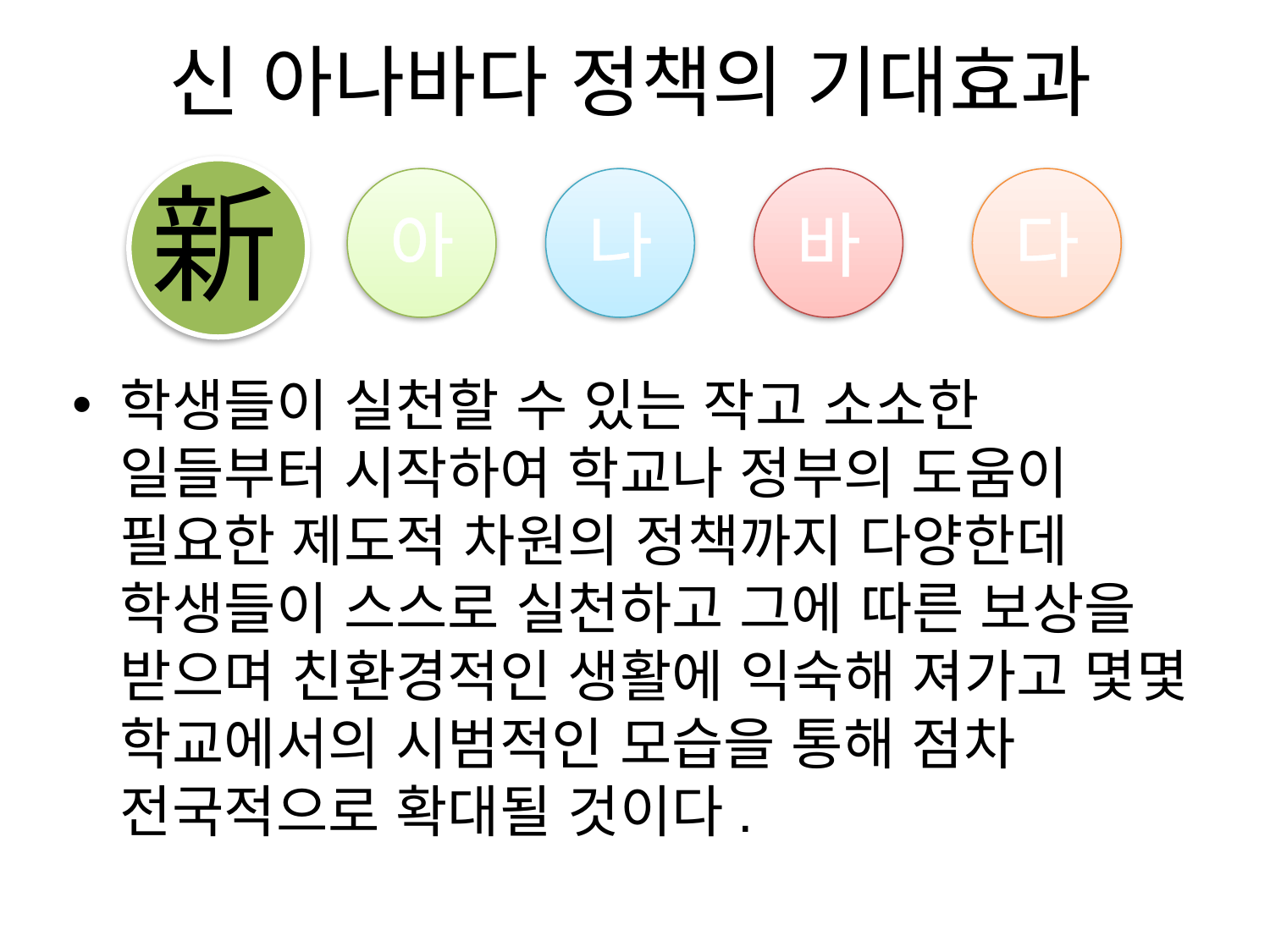

# 신 아나바다 정책의 기대효과

新
아
나
바
다
학생들이 실천할 수 있는 작고 소소한 일들부터 시작하여 학교나 정부의 도움이 필요한 제도적 차원의 정책까지 다양한데 학생들이 스스로 실천하고 그에 따른 보상을 받으며 친환경적인 생활에 익숙해 져가고 몇몇 학교에서의 시범적인 모습을 통해 점차 전국적으로 확대될 것이다.